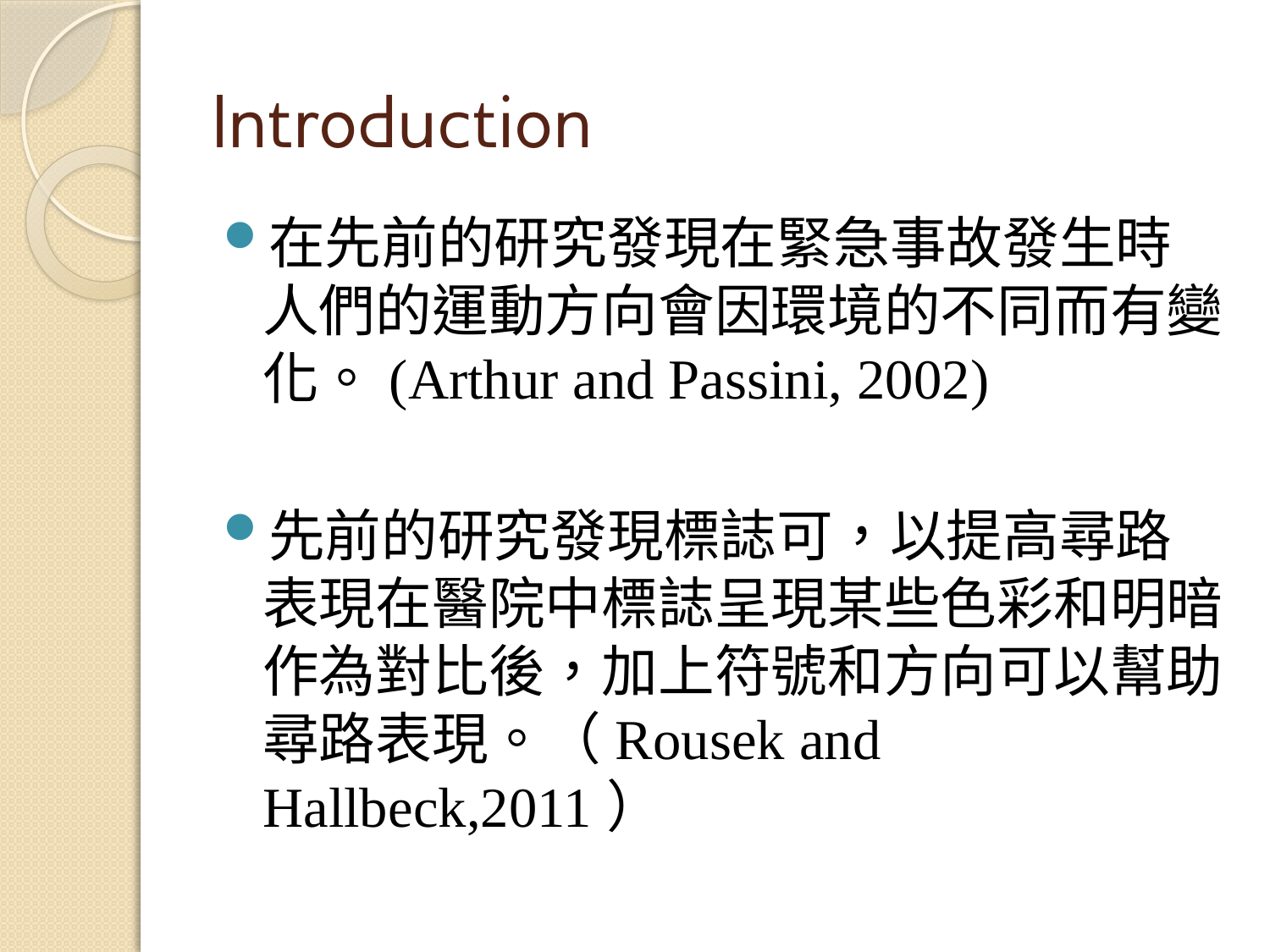

# Introduction
在先前的研究發現在緊急事故發生時人們的運動方向會因環境的不同而有變化。(Arthur and Passini, 2002)

先前的研究發現標誌可，以提高尋路表現在醫院中標誌呈現某些色彩和明暗作為對比後，加上符號和方向可以幫助尋路表現。（Rousek and Hallbeck,2011）